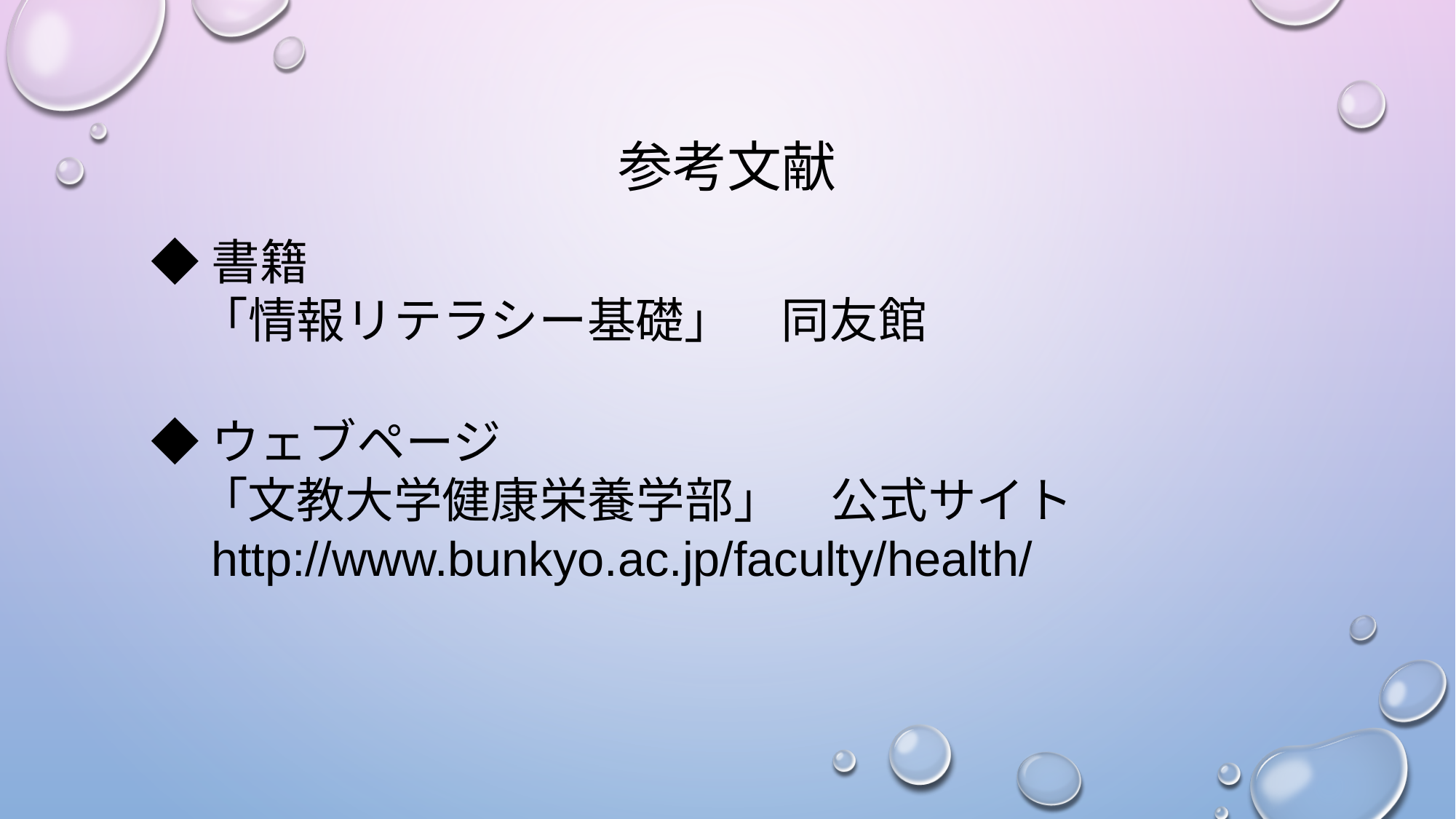

# 参考文献
◆書籍
　「情報リテラシー基礎」　同友館
◆ウェブページ
　「文教大学健康栄養学部」　公式サイト
　http://www.bunkyo.ac.jp/faculty/health/